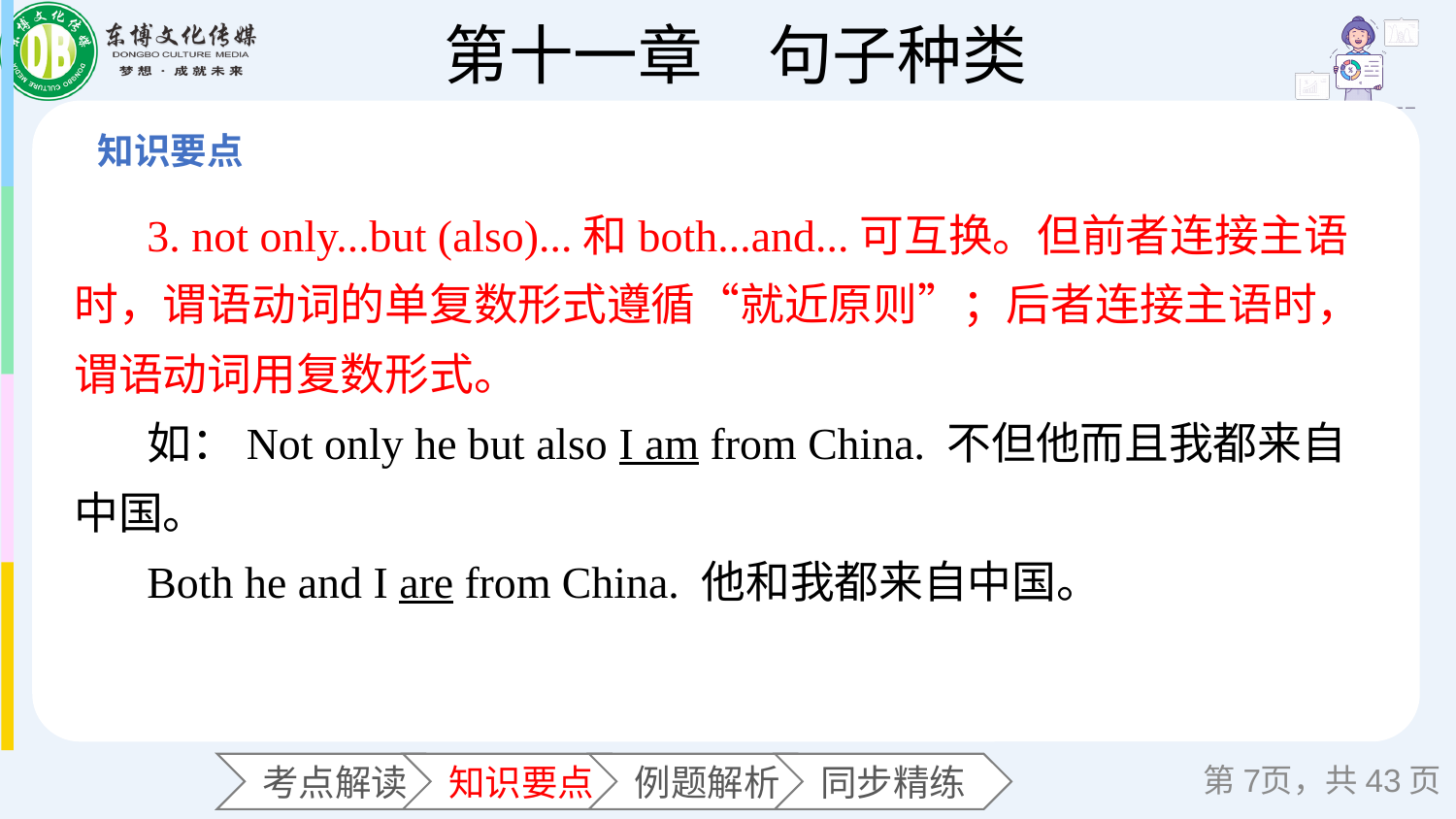

3. not only...but (also)...和both...and...可互换。但前者连接主语时，谓语动词的单复数形式遵循“就近原则”；后者连接主语时，谓语动词用复数形式。
如：Not only he but also I am from China. 不但他而且我都来自中国。
Both he and I are from China. 他和我都来自中国。
第7页，共43页